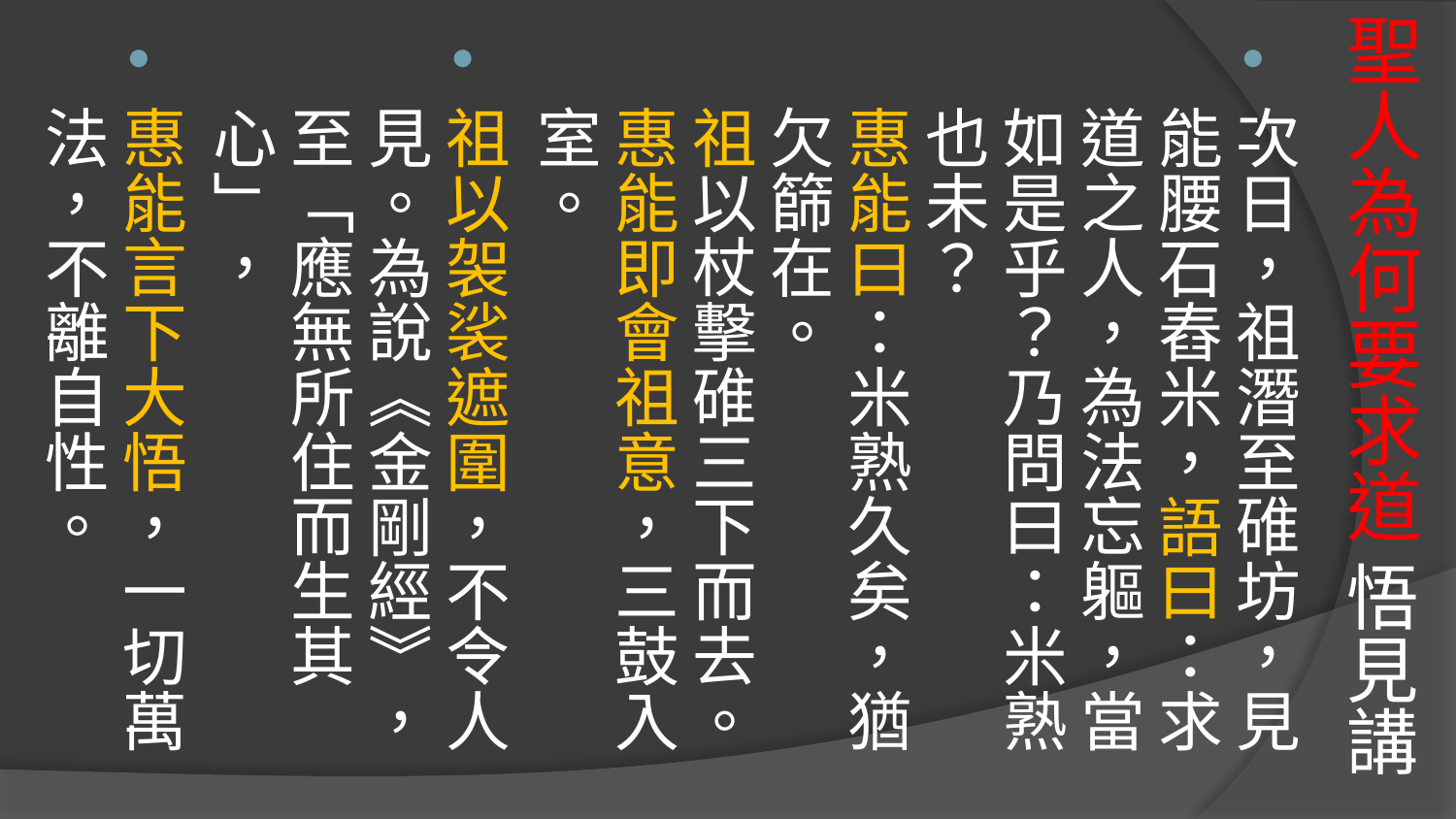

# 聖人為何要求道 悟見講
次日，祖潛至碓坊，見能腰石舂米，語曰：求道之人，為法忘軀，當如是乎？乃問曰：米熟也未？
惠能曰：米熟久矣，猶欠篩在。
祖以杖擊碓三下而去。惠能即會祖意，三鼓入室。
祖以袈裟遮圍，不令人見。為說《金剛經》，至「應無所住而生其心」，
惠能言下大悟，一切萬法，不離自性。